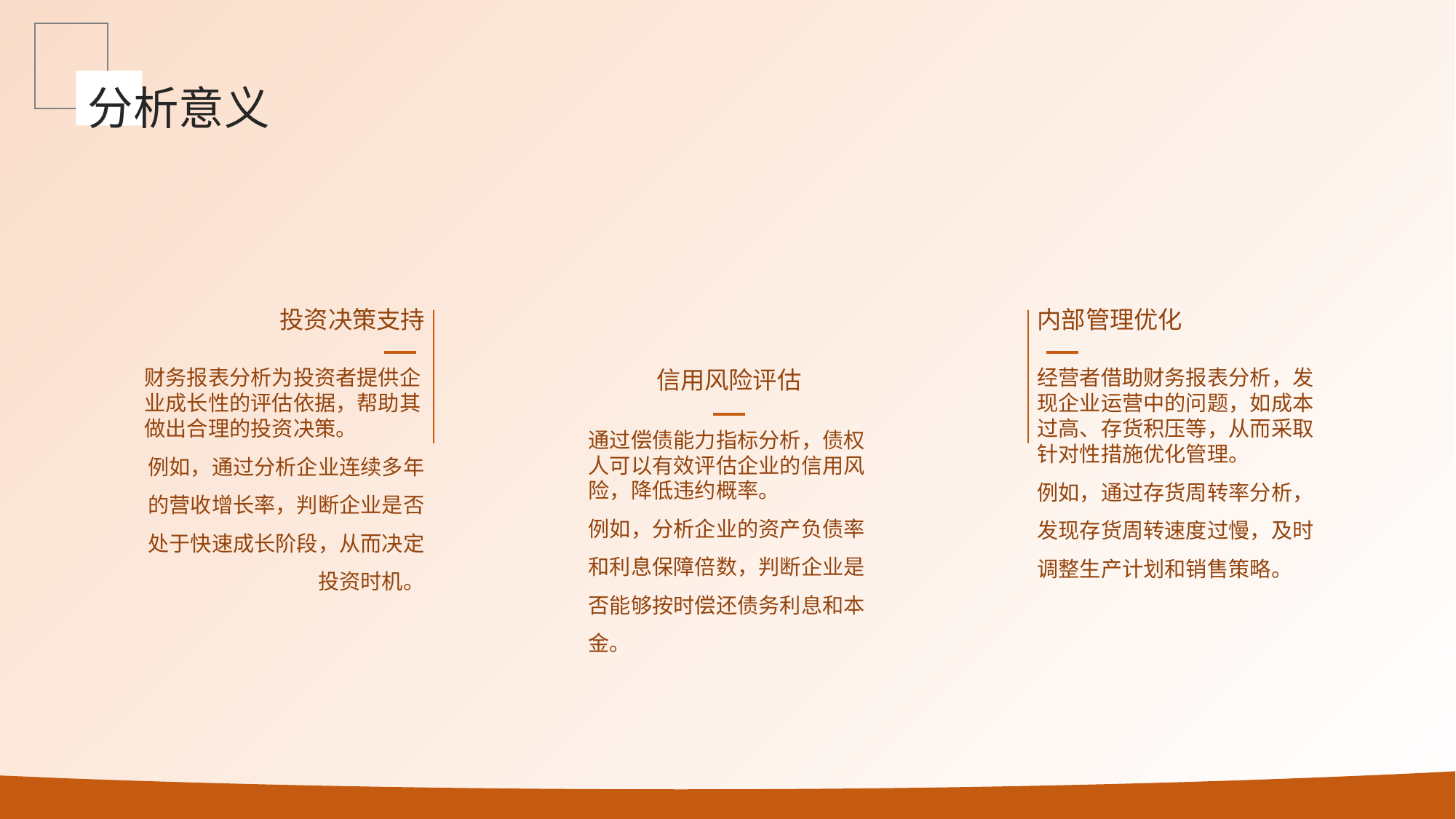

分析意义
投资决策支持
内部管理优化
信用风险评估
财务报表分析为投资者提供企业成长性的评估依据，帮助其做出合理的投资决策。
例如，通过分析企业连续多年的营收增长率，判断企业是否处于快速成长阶段，从而决定投资时机。
经营者借助财务报表分析，发现企业运营中的问题，如成本过高、存货积压等，从而采取针对性措施优化管理。
例如，通过存货周转率分析，发现存货周转速度过慢，及时调整生产计划和销售策略。
通过偿债能力指标分析，债权人可以有效评估企业的信用风险，降低违约概率。
例如，分析企业的资产负债率和利息保障倍数，判断企业是否能够按时偿还债务利息和本金。